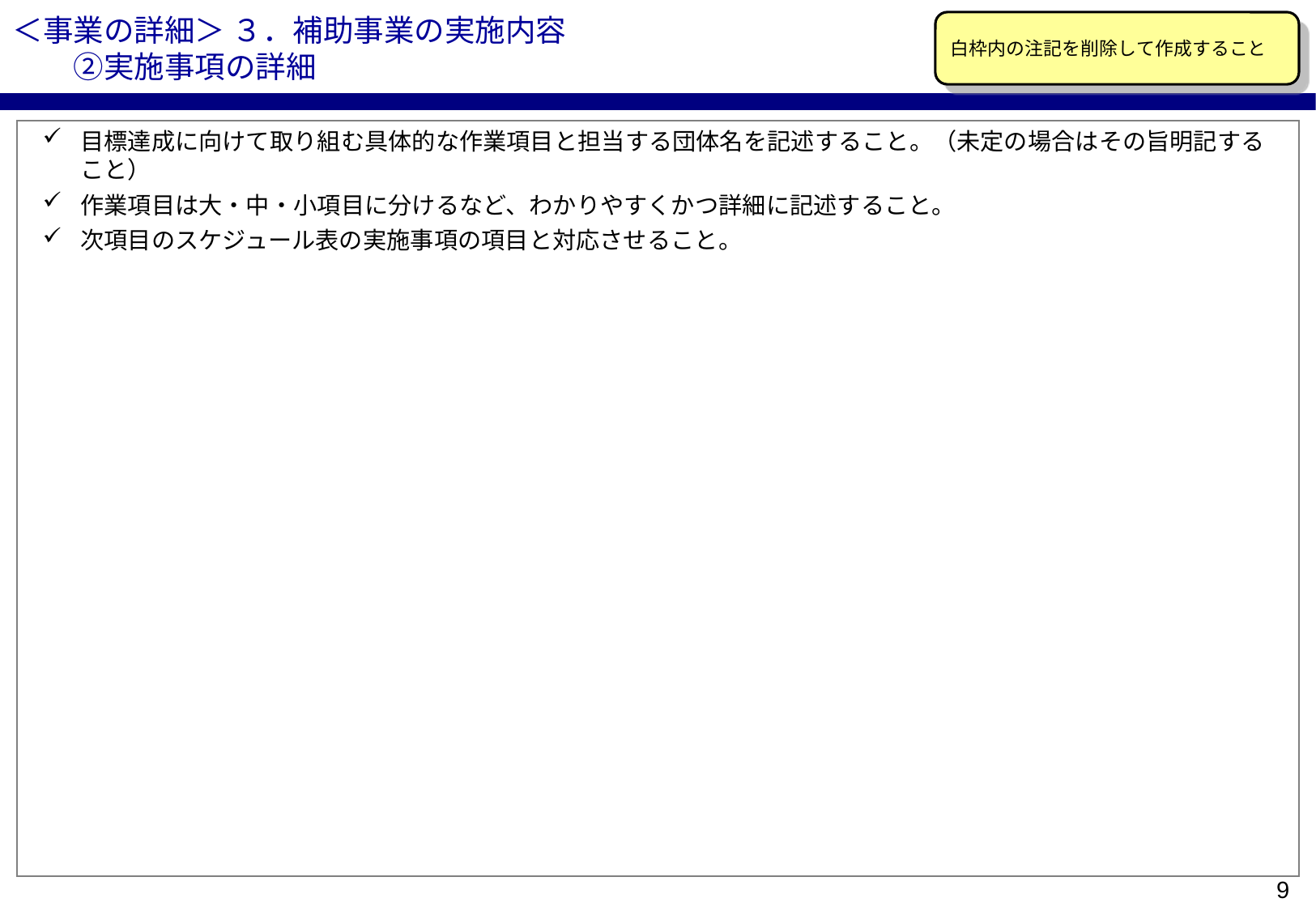

＜事業の詳細＞ ３．補助事業の実施内容
　　②実施事項の詳細
白枠内の注記を削除して作成すること
目標達成に向けて取り組む具体的な作業項目と担当する団体名を記述すること。（未定の場合はその旨明記すること）
作業項目は大・中・小項目に分けるなど、わかりやすくかつ詳細に記述すること。
次項目のスケジュール表の実施事項の項目と対応させること。